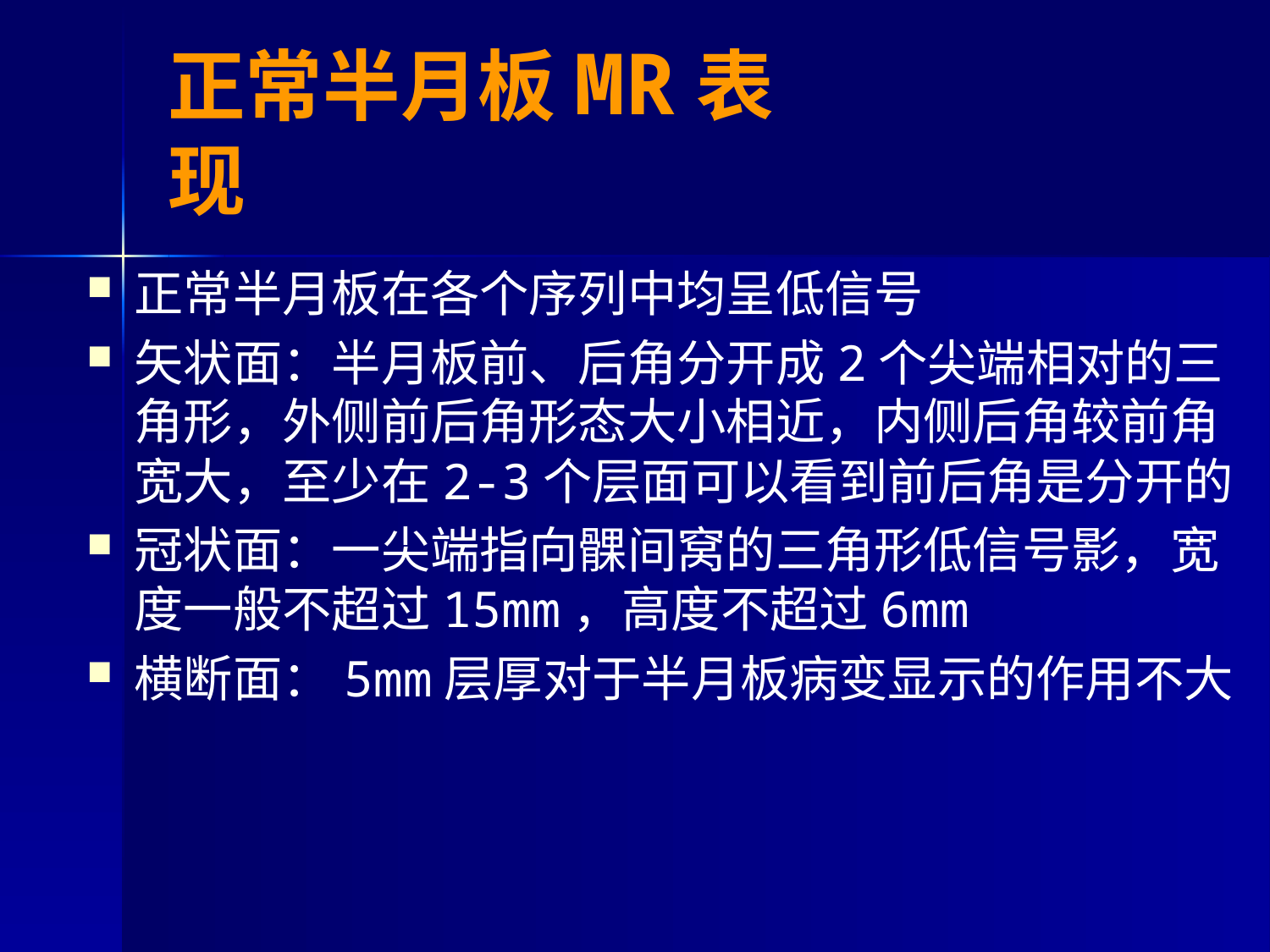

# 正常半月板MR表现
正常半月板在各个序列中均呈低信号
矢状面：半月板前、后角分开成2个尖端相对的三角形，外侧前后角形态大小相近，内侧后角较前角宽大，至少在2-3个层面可以看到前后角是分开的
冠状面：一尖端指向髁间窝的三角形低信号影，宽度一般不超过15mm，高度不超过6mm
横断面：5mm层厚对于半月板病变显示的作用不大